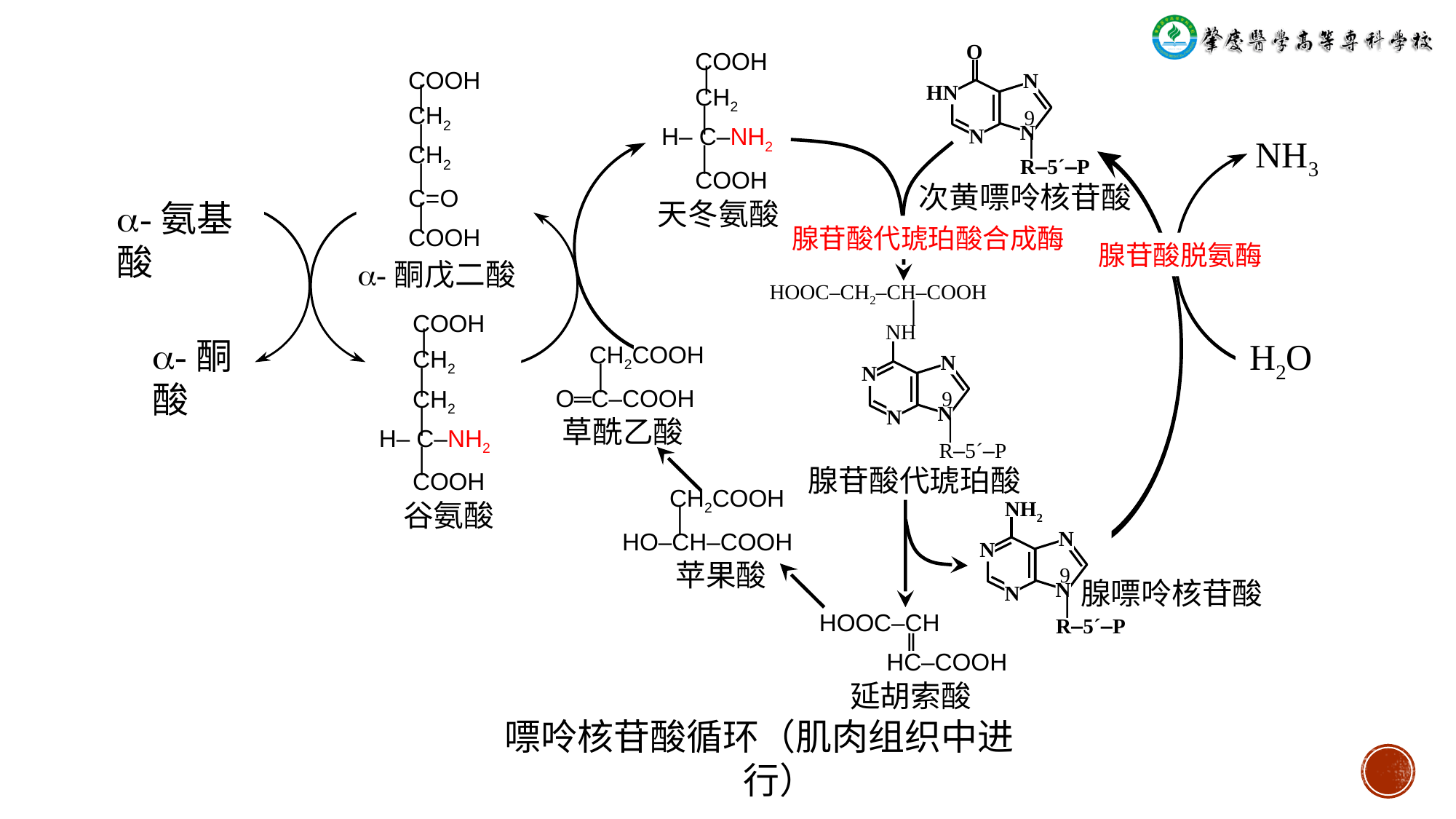

O
N
HN

9
N
N
 ׀
R‒5´‒P
     COOH
      ׀
     CH2
      ׀
H‒ C‒NH2
      ׀
     COOH
COOH
 ׀
CH2
 ׀
CH2
 ׀
C=O
 ׀
COOH

NH3

次黄嘌呤核苷酸
天冬氨酸
α-氨基酸

腺苷酸代琥珀酸合成酶

腺苷酸脱氨酶
α-酮戊二酸
HOOC‒CH2‒CH‒COOH
                       ׀
                      NH
N
N

9
N
N
 ׀
R‒5´‒P
     COOH
      ׀
     CH2
      ׀
     CH2
      ׀
H‒ C‒NH2
      ׀
     COOH
α-酮酸
H2O
     CH2COOH
      ׀
O═C‒COOH
草酰乙酸

腺苷酸代琥珀酸
谷氨酸
       CH2COOH
        ׀
HO‒CH‒COOH
NH2
N
N

9
N
N
 ׀
R‒5´‒P

苹果酸

腺嘌呤核苷酸
HOOC‒CH
             ‖
          HC‒COOH
延胡索酸
嘌呤核苷酸循环（肌肉组织中进行）